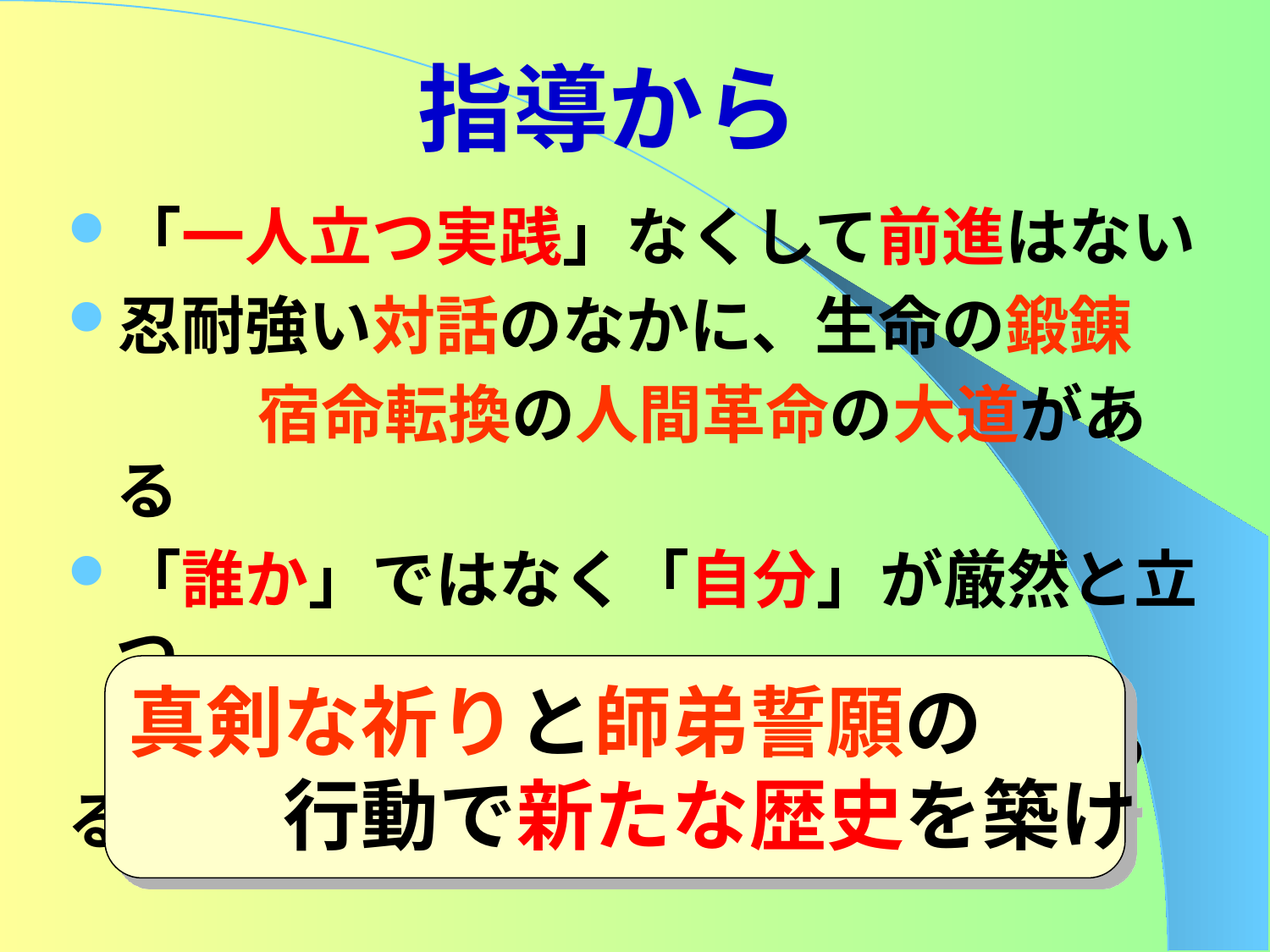

# 指導から
「一人立つ実践」なくして前進はない
忍耐強い対話のなかに、生命の鍛錬
　　　宿命転換の人間革命の大道がある
「誰か」ではなく「自分」が厳然と立つ
　　　　ここに創価の青年の本懐がある
真剣な祈りと師弟誓願の
　　行動で新たな歴史を築け